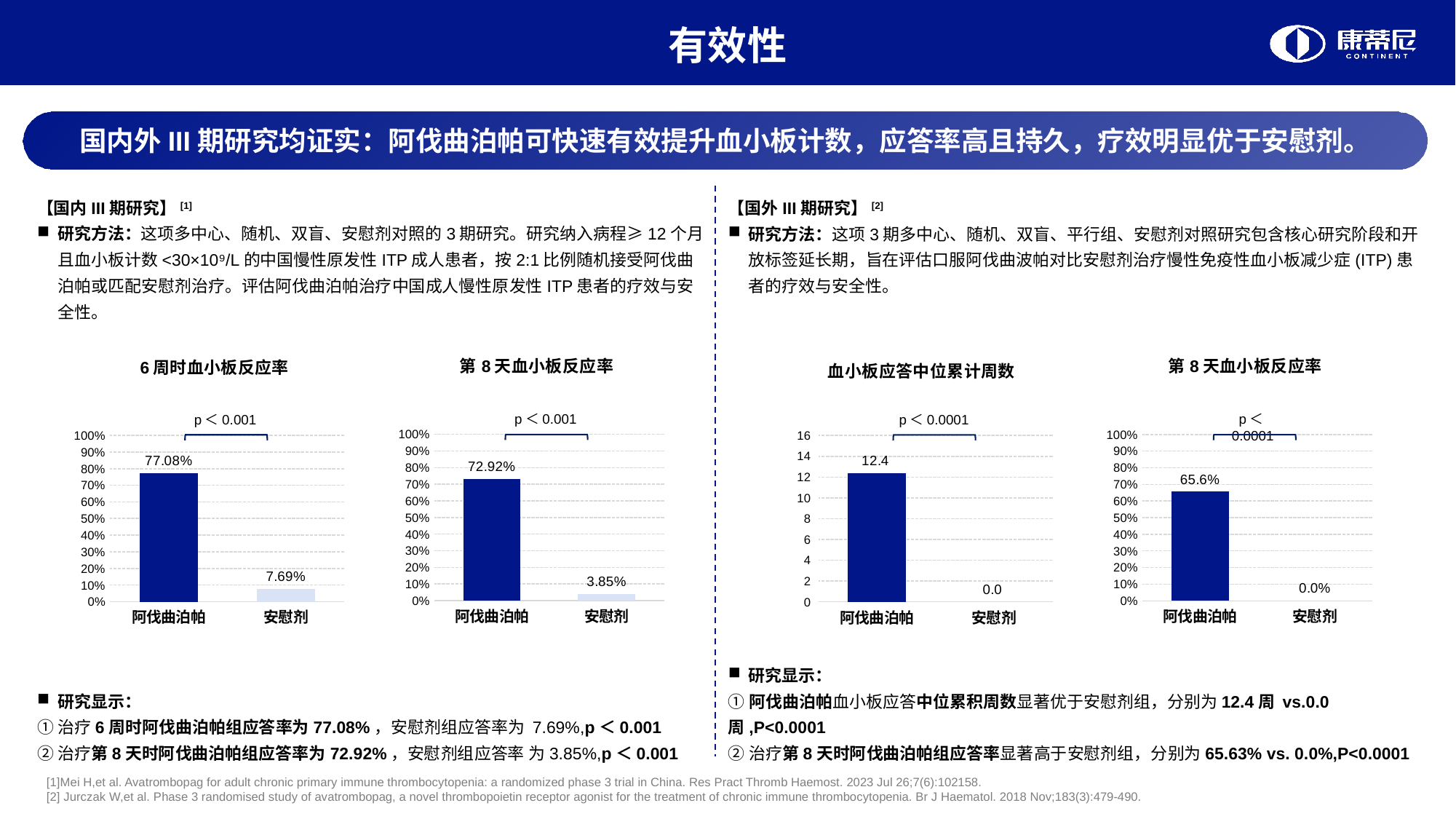

有效性
国内外III期研究均证实：阿伐曲泊帕可快速有效提升血小板计数，应答率高且持久，疗效明显优于安慰剂。
【国内III期研究】[1]
研究方法：这项多中心、随机、双盲、安慰剂对照的3期研究。研究纳入病程≥12个月且血小板计数<30×10⁹/L的中国慢性原发性ITP成人患者，按2:1比例随机接受阿伐曲泊帕或匹配安慰剂治疗。评估阿伐曲泊帕治疗中国成人慢性原发性ITP患者的疗效与安全性。

研究显示：
①治疗6周时阿伐曲泊帕组应答率为77.08%，安慰剂组应答率为 7.69%,p＜0.001
②治疗第8天时阿伐曲泊帕组应答率为72.92%，安慰剂组应答率 为3.85%,p＜0.001
【国外III期研究】[2]
研究方法：这项3期多中心、随机、双盲、平行组、安慰剂对照研究包含核心研究阶段和开放标签延长期，旨在评估口服阿伐曲波帕对比安慰剂治疗慢性免疫性血小板减少症(ITP)患者的疗效与安全性。

研究显示：
①阿伐曲泊帕血小板应答中位累积周数显著优于安慰剂组，分别为12.4周 vs.0.0周,P<0.0001
②治疗第8天时阿伐曲泊帕组应答率显著高于安慰剂组，分别为65.63% vs. 0.0%,P<0.0001

### Chart: 第8天血小板反应率

| Category | 第8天血小板反应率 |
|---|---|
| 阿伐曲泊帕 | 0.7292 |
| 安慰剂 | 0.0385 |

### Chart: 6周时血小板反应率

| Category | 6周时血小板反应率 |
|---|---|
| 阿伐曲泊帕 | 0.7708 |
| 安慰剂 | 0.0769 |
p＜0.001

p＜0.001

### Chart: 第8天血小板反应率

| Category | 第8天血小板应答率 |
|---|---|
| 阿伐曲泊帕 | 0.656 |
| 安慰剂 | 0.0 |

### Chart: 血小板应答中位累计周数

| Category | 血小板应答中位累计周数（周） |
|---|---|
| 阿伐曲泊帕 | 12.4 |
| 安慰剂 | 0.0 |

p＜0.0001
p＜0.0001
[1]Mei H,et al. Avatrombopag for adult chronic primary immune thrombocytopenia: a randomized phase 3 trial in China. Res Pract Thromb Haemost. 2023 Jul 26;7(6):102158.
[2] Jurczak W,et al. Phase 3 randomised study of avatrombopag, a novel thrombopoietin receptor agonist for the treatment of chronic immune thrombocytopenia. Br J Haematol. 2018 Nov;183(3):479-490.